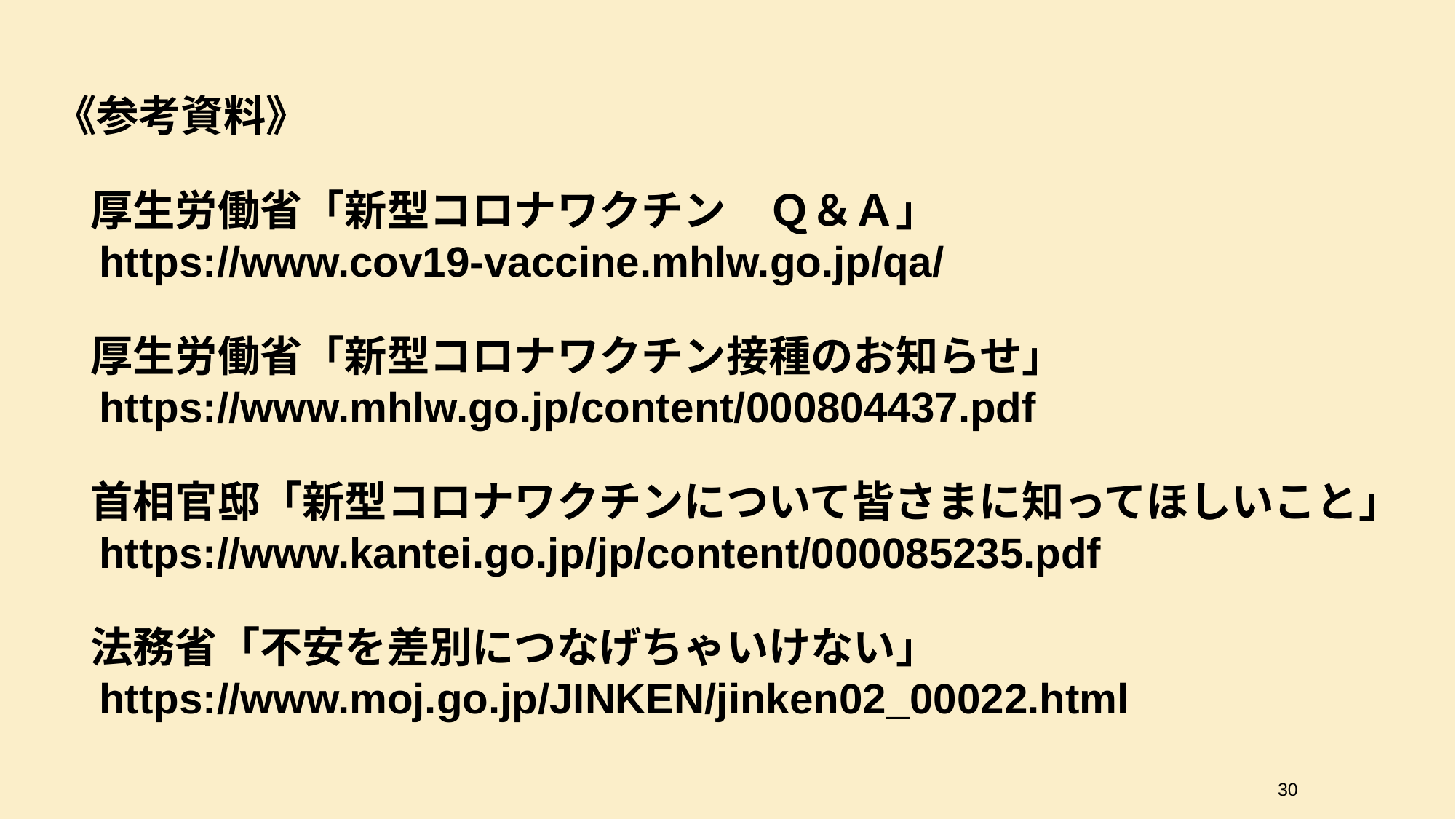

《参考資料》

　厚生労働省「新型コロナワクチン　Ｑ＆Ａ」
　https://www.cov19-vaccine.mhlw.go.jp/qa/

　厚生労働省「新型コロナワクチン接種のお知らせ」
　https://www.mhlw.go.jp/content/000804437.pdf

　首相官邸「新型コロナワクチンについて皆さまに知ってほしいこと」
　https://www.kantei.go.jp/jp/content/000085235.pdf

　法務省「不安を差別につなげちゃいけない」
　https://www.moj.go.jp/JINKEN/jinken02_00022.html
30